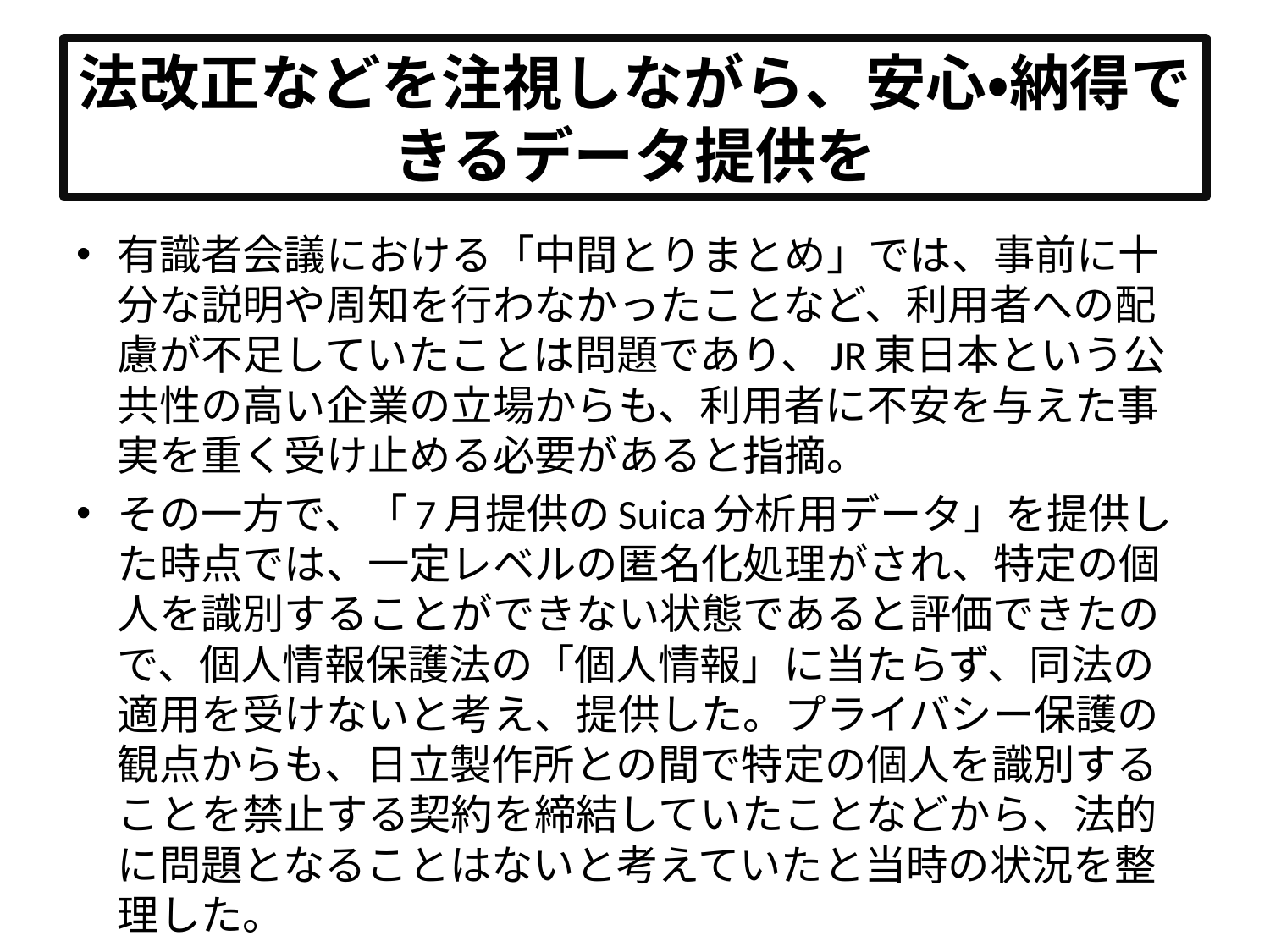

# 法改正などを注視しながら、安心・納得できるデータ提供を
有識者会議における「中間とりまとめ」では、事前に十分な説明や周知を行わなかったことなど、利用者への配慮が不足していたことは問題であり、JR東日本という公共性の高い企業の立場からも、利用者に不安を与えた事実を重く受け止める必要があると指摘。
その一方で、「7月提供のSuica分析用データ」を提供した時点では、一定レベルの匿名化処理がされ、特定の個人を識別することができない状態であると評価できたので、個人情報保護法の「個人情報」に当たらず、同法の適用を受けないと考え、提供した。プライバシー保護の観点からも、日立製作所との間で特定の個人を識別することを禁止する契約を締結していたことなどから、法的に問題となることはないと考えていたと当時の状況を整理した。